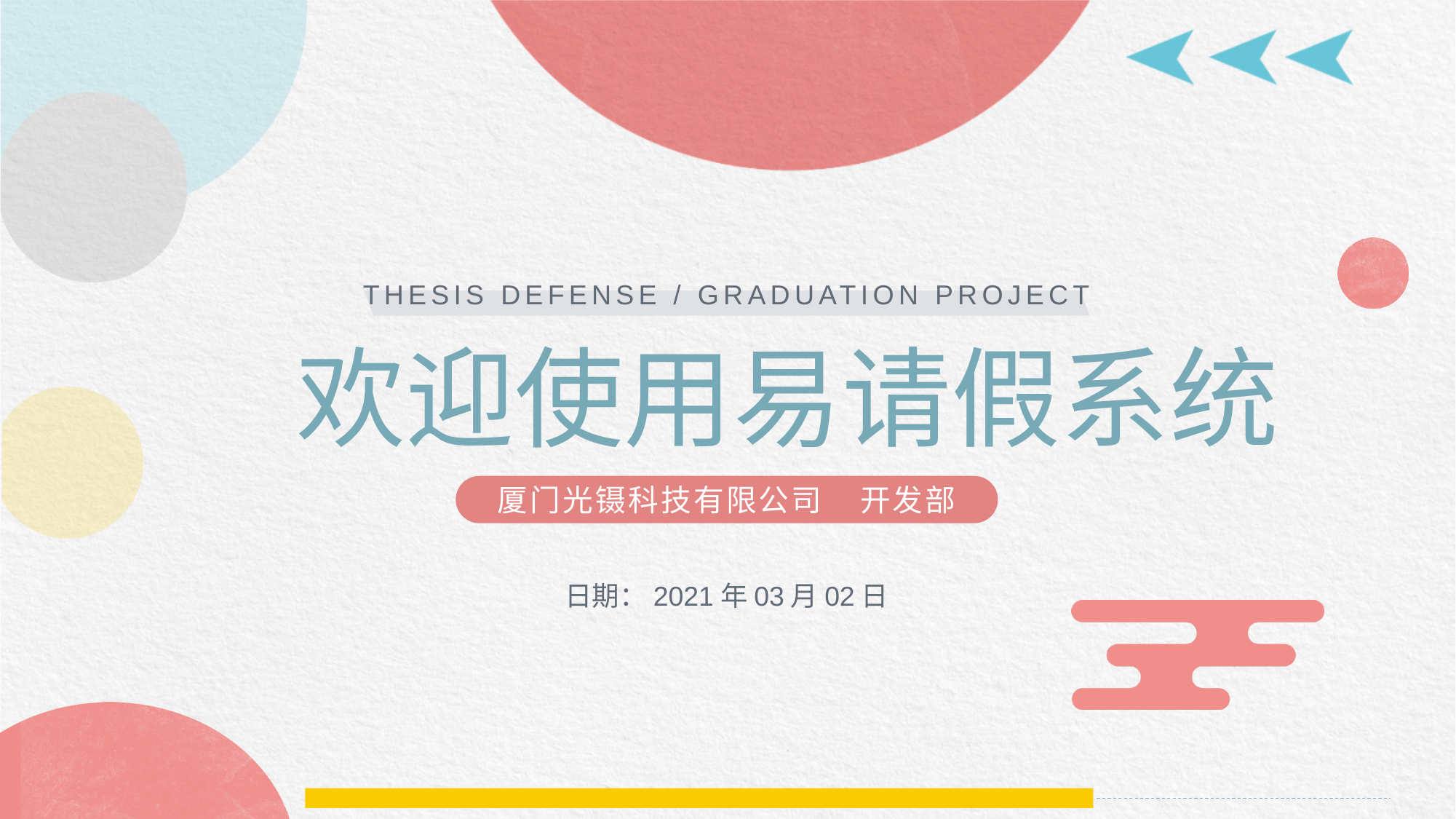

THESIS DEFENSE / GRADUATION PROJECT

欢迎使用易请假系统
厦门光镊科技有限公司    开发部
日期：2021年03月02日